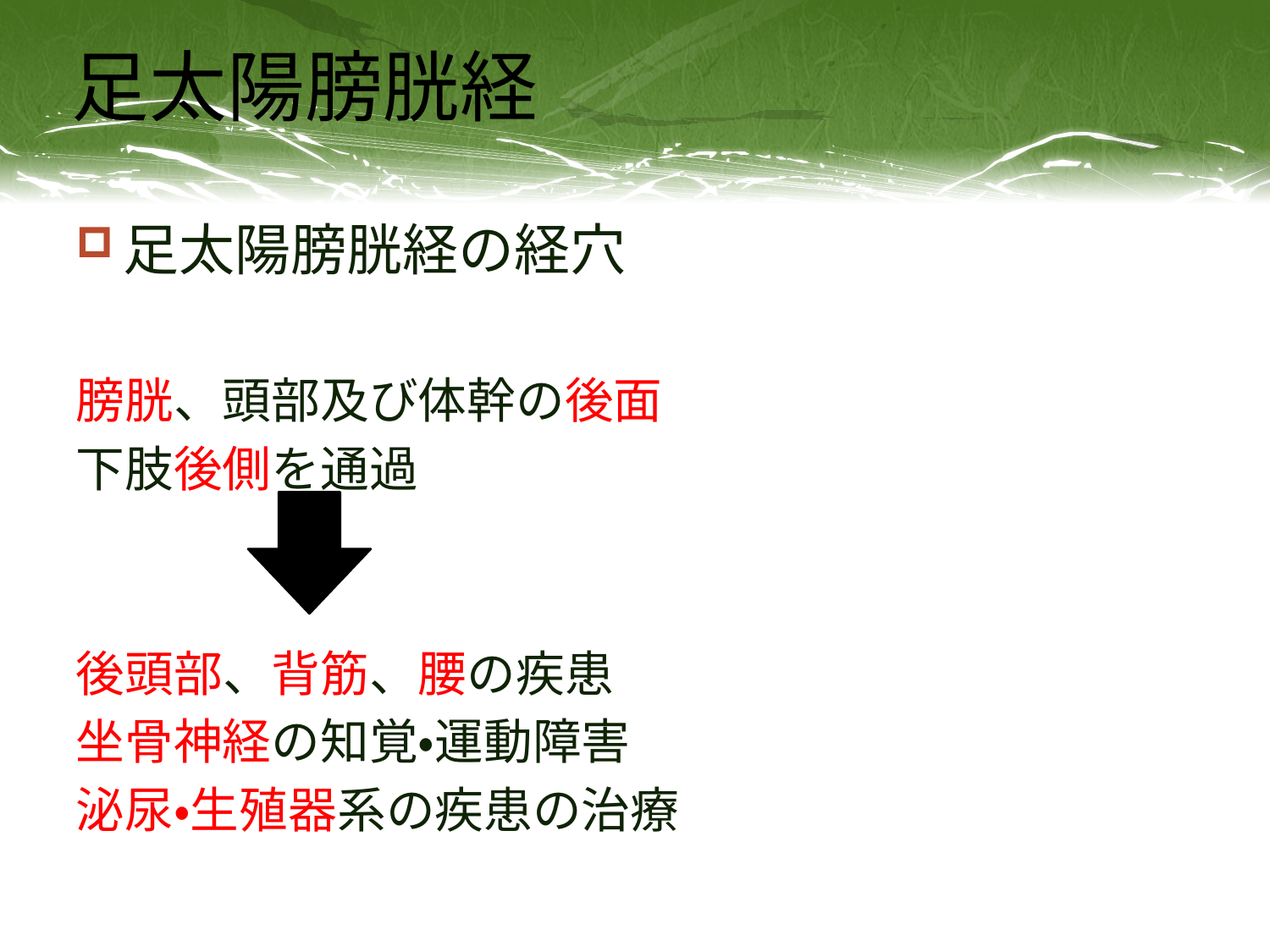

# 足太陽膀胱経
足太陽膀胱経の経穴

膀胱、頭部及び体幹の後面
下肢後側を通過

後頭部、背筋、腰の疾患
坐骨神経の知覚・運動障害
泌尿・生殖器系の疾患の治療